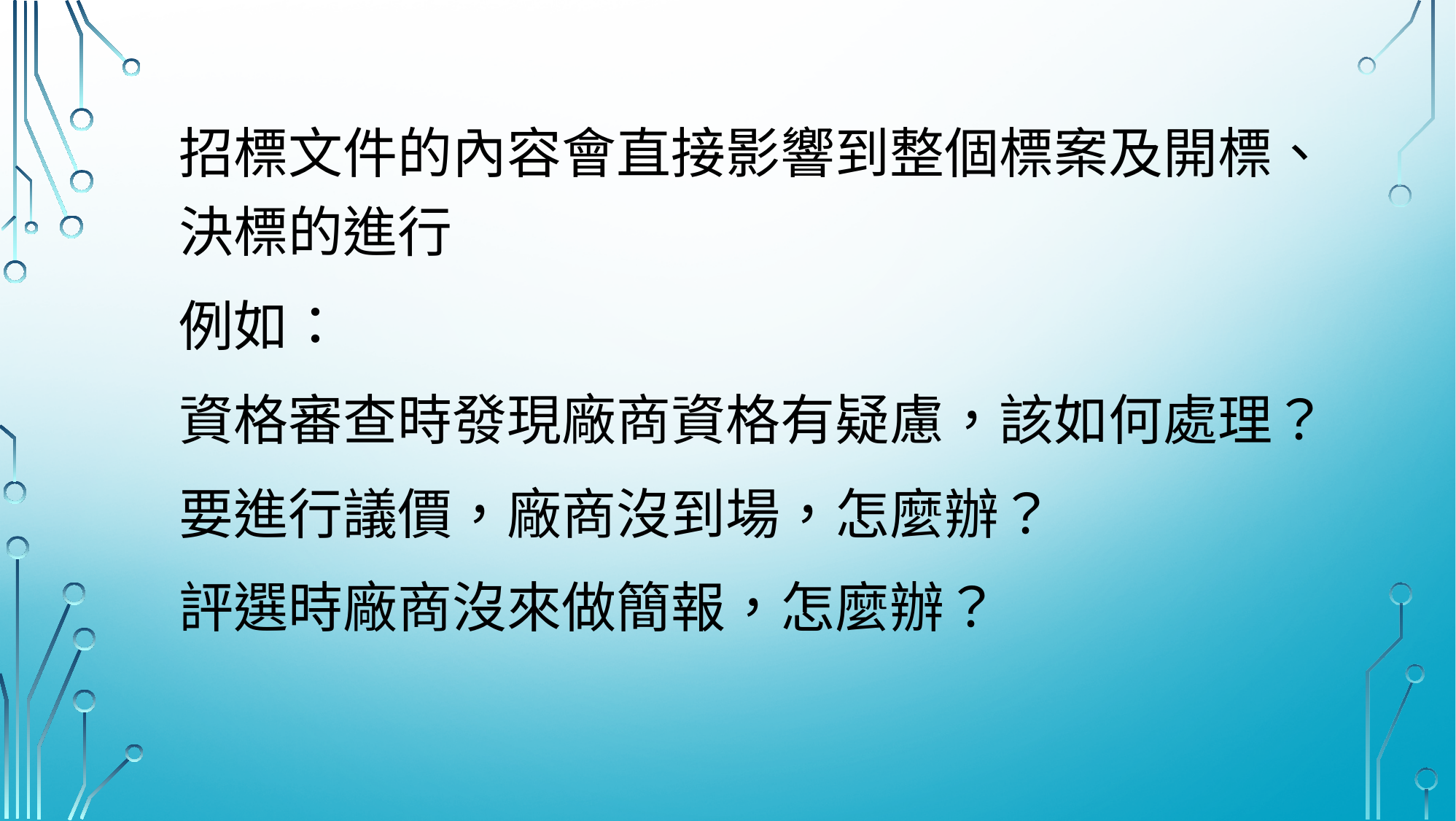

招標文件的內容會直接影響到整個標案及開標、決標的進行
例如：
資格審查時發現廠商資格有疑慮，該如何處理？
要進行議價，廠商沒到場，怎麼辦？
評選時廠商沒來做簡報，怎麼辦？